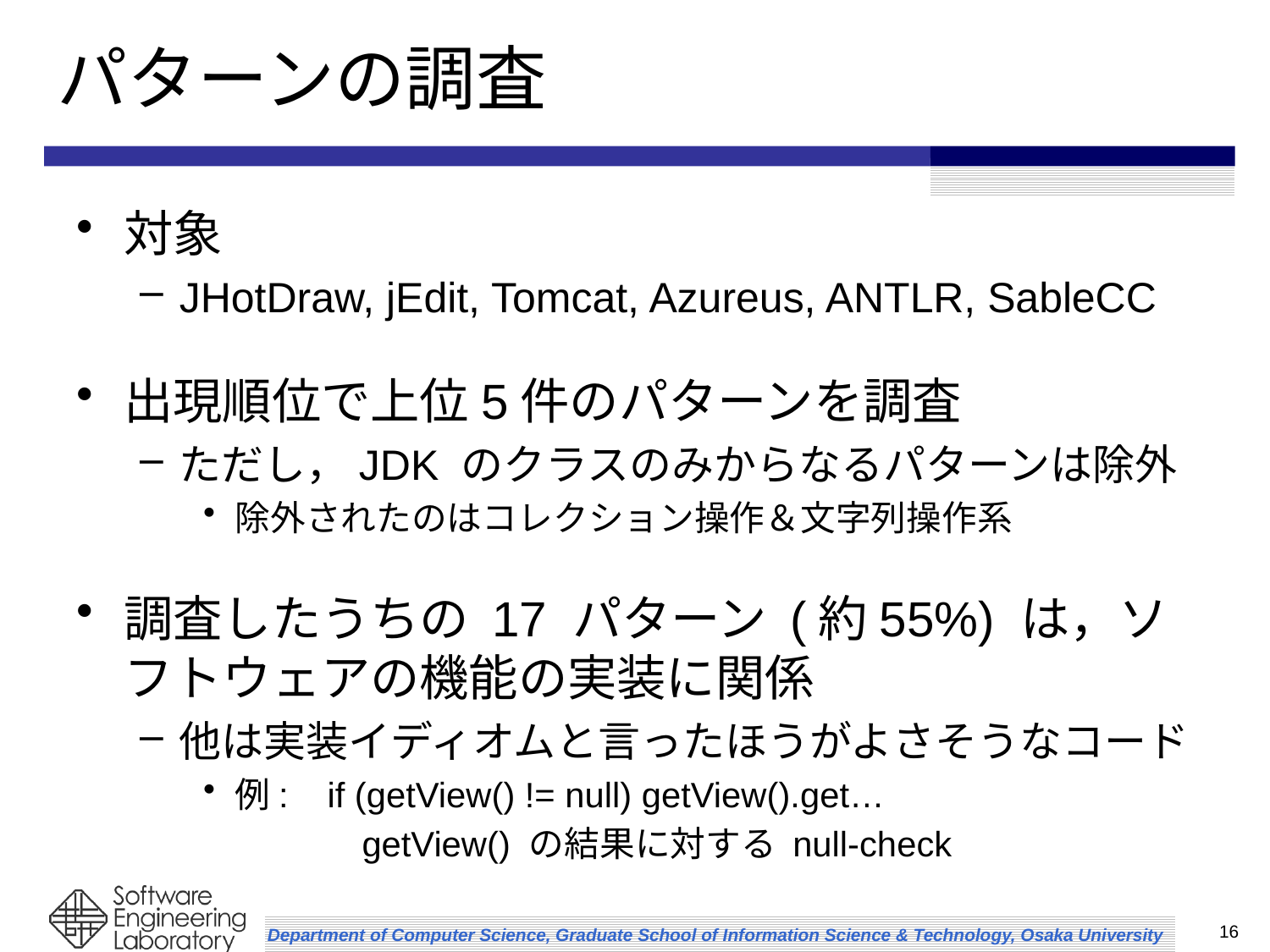

# パターンの調査
対象
JHotDraw, jEdit, Tomcat, Azureus, ANTLR, SableCC

出現順位で上位5件のパターンを調査
ただし，JDK のクラスのみからなるパターンは除外
除外されたのはコレクション操作＆文字列操作系

調査したうちの 17 パターン (約55%) は，ソフトウェアの機能の実装に関係
他は実装イディオムと言ったほうがよさそうなコード
例:    if (getView() != null) getView().get…
 	 	getView() の結果に対する null-check
16